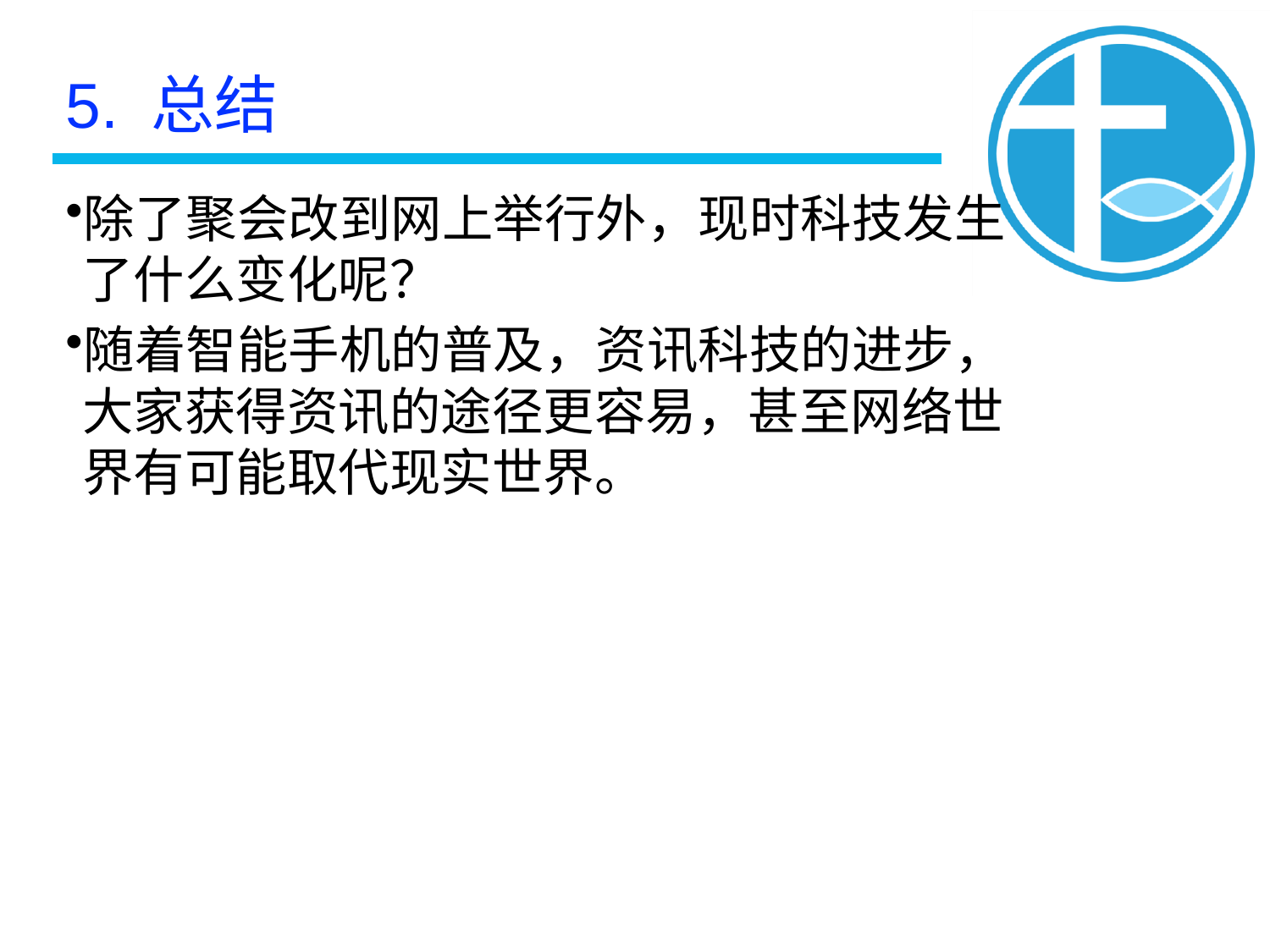

5. 总结
除了聚会改到网上举行外，现时科技发生了什么变化呢？
随着智能手机的普及，资讯科技的进步，大家获得资讯的途径更容易，甚至网络世界有可能取代现实世界。